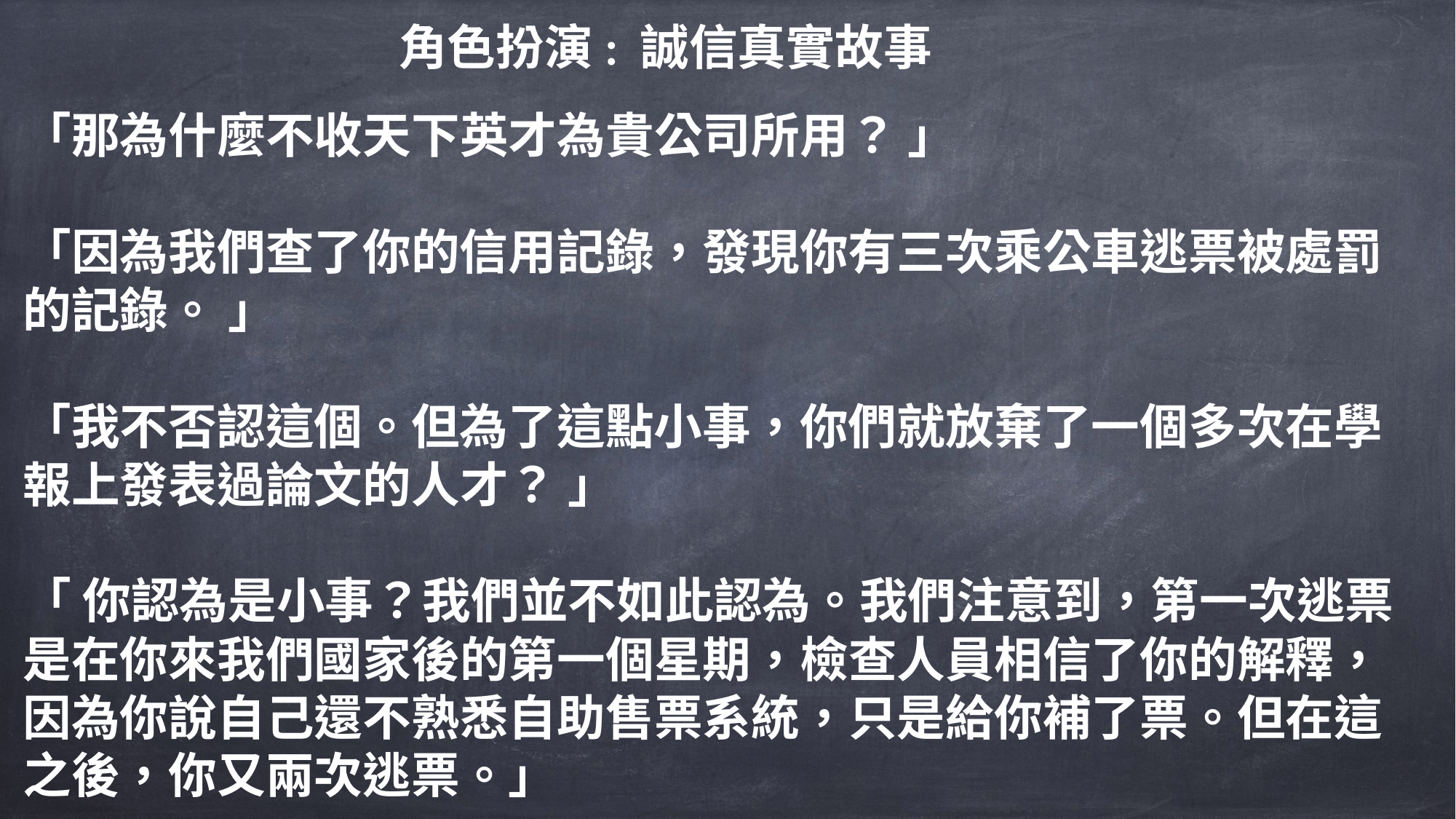

角色扮演: 誠信真實故事
「那為什麼不收天下英才為貴公司所用？ 」
「因為我們查了你的信用記錄，發現你有三次乘公車逃票被處罰的記錄。 」

「我不否認這個。但為了這點小事，你們就放棄了一個多次在學報上發表過論文的人才？ 」
「 你認為是小事？我們並不如此認為。我們注意到，第一次逃票是在你來我們國家後的第一個星期，檢查人員相信了你的解釋，因為你說自己還不熟悉自助售票系統，只是給你補了票。但在這之後，你又兩次逃票。」